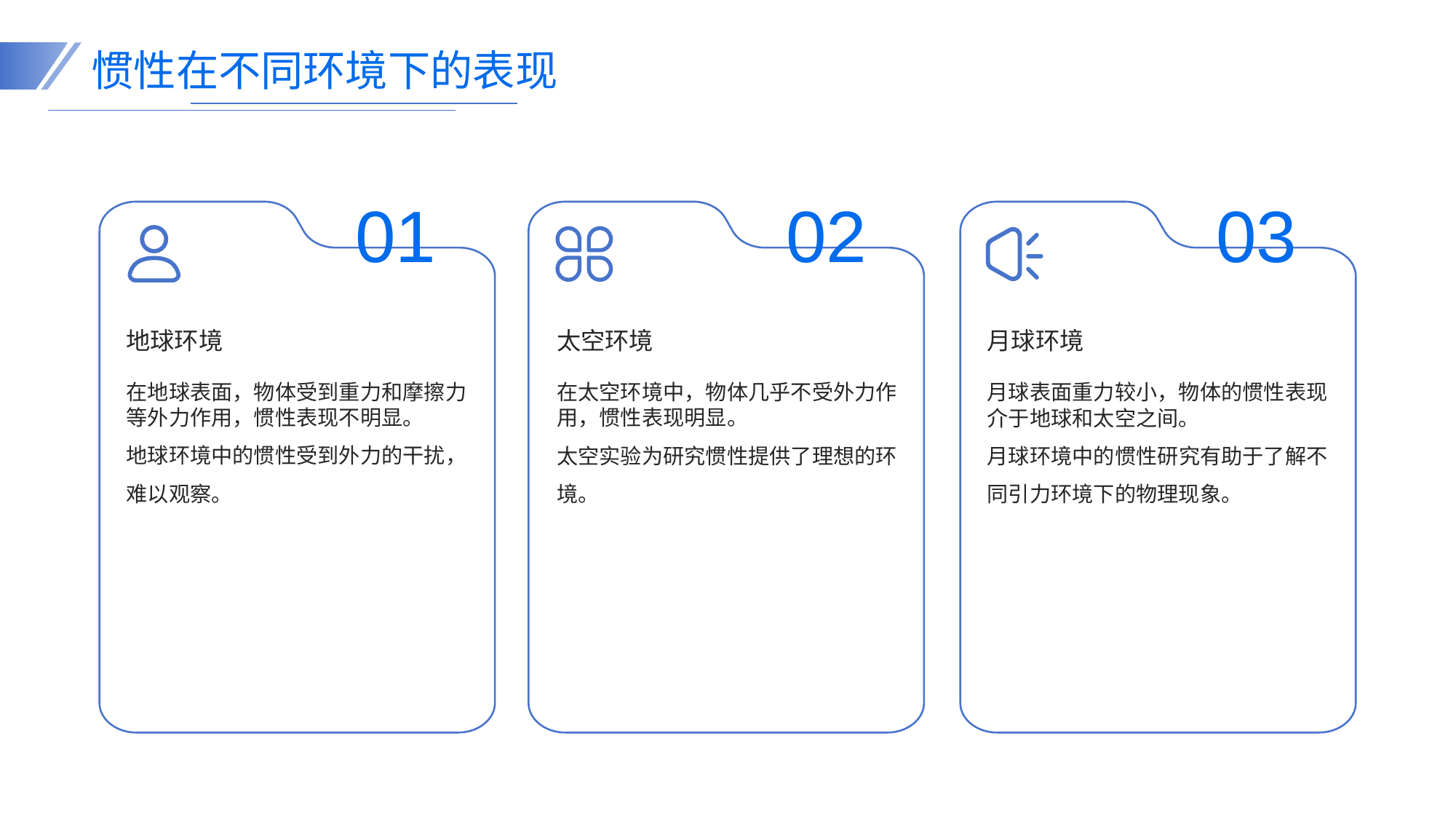

惯性在不同环境下的表现

#
01
02
03

地球环境
太空环境
月球环境
在地球表面，物体受到重力和摩擦力等外力作用，惯性表现不明显。
地球环境中的惯性受到外力的干扰，难以观察。
在太空环境中，物体几乎不受外力作用，惯性表现明显。
太空实验为研究惯性提供了理想的环境。
月球表面重力较小，物体的惯性表现介于地球和太空之间。
月球环境中的惯性研究有助于了解不同引力环境下的物理现象。